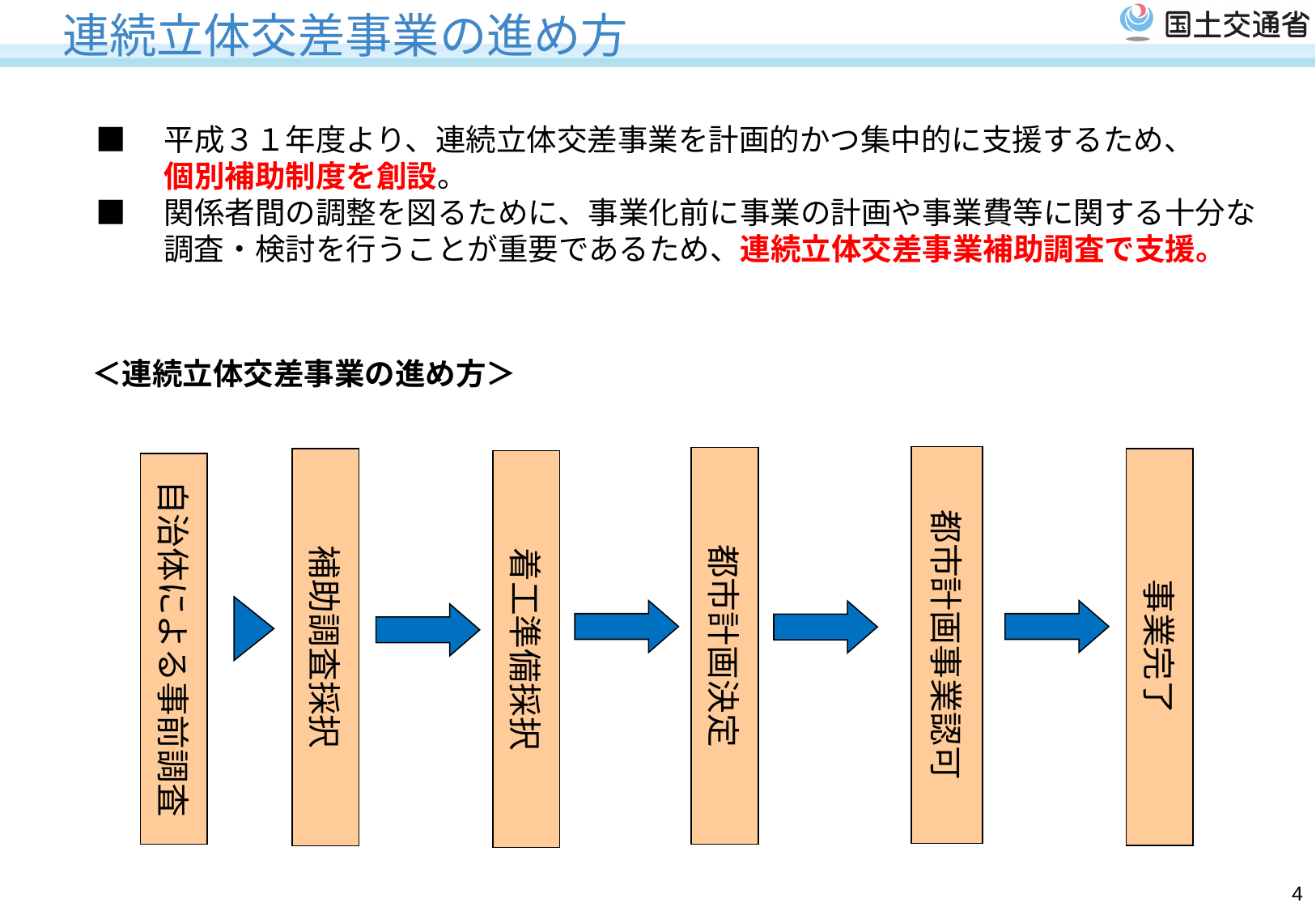

連続立体交差事業の進め方
■　平成３１年度より、連続立体交差事業を計画的かつ集中的に支援するため、
　　 個別補助制度を創設。
■　関係者間の調整を図るために、事業化前に事業の計画や事業費等に関する十分な
　　 調査・検討を行うことが重要であるため、連続立体交差事業補助調査で支援。
＜連続立体交差事業の進め方＞
都市計画事業認可
都市計画決定
事業完了
補助調査採択
着工準備採択
自治体による事前調査

4